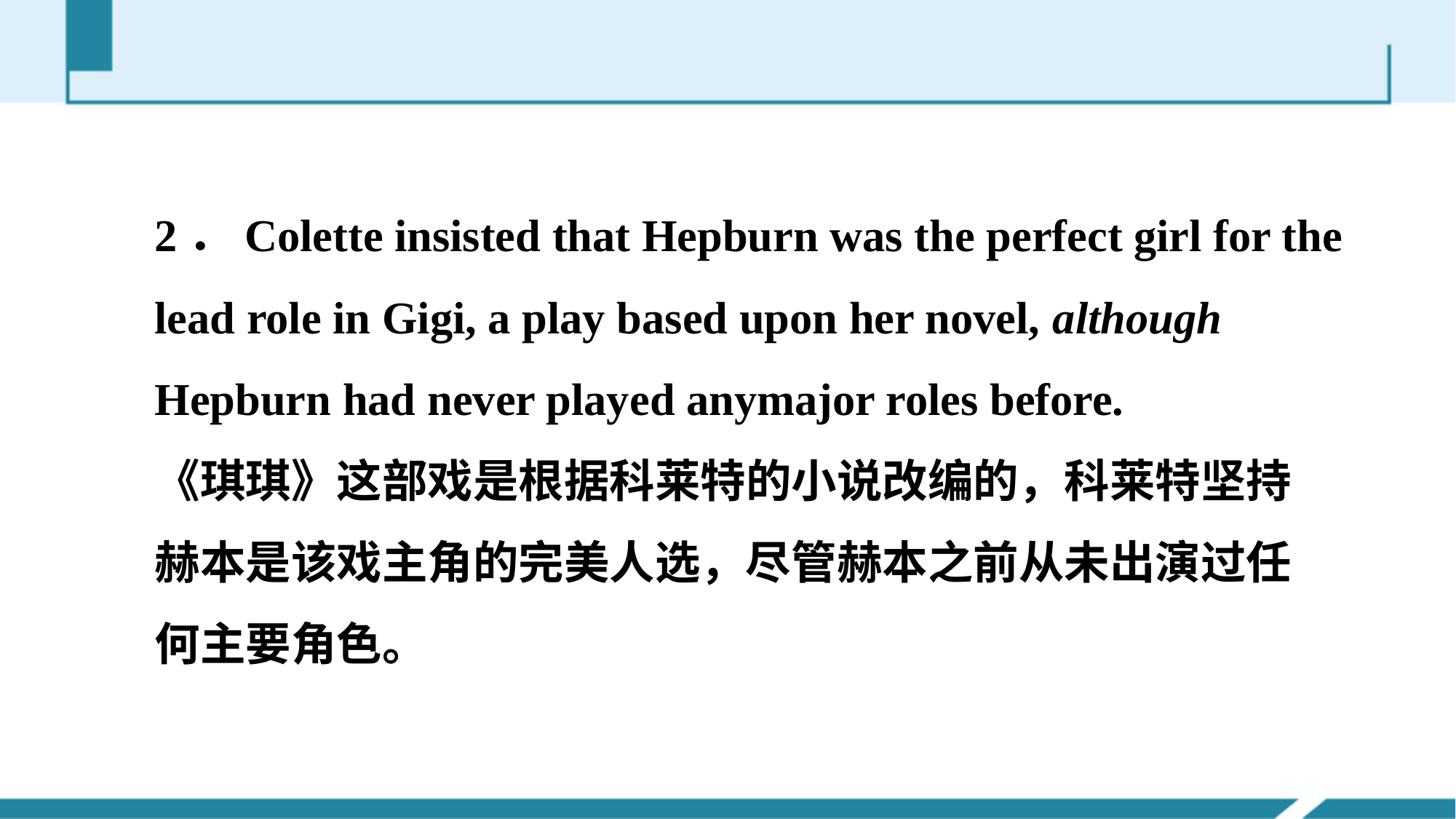

2．Colette insisted that Hepburn was the perfect girl for the
lead role in Gigi, a play based upon her novel, although
Hepburn had never played anymajor roles before.
《琪琪》这部戏是根据科莱特的小说改编的，科莱特坚持
赫本是该戏主角的完美人选，尽管赫本之前从未出演过任
何主要角色。